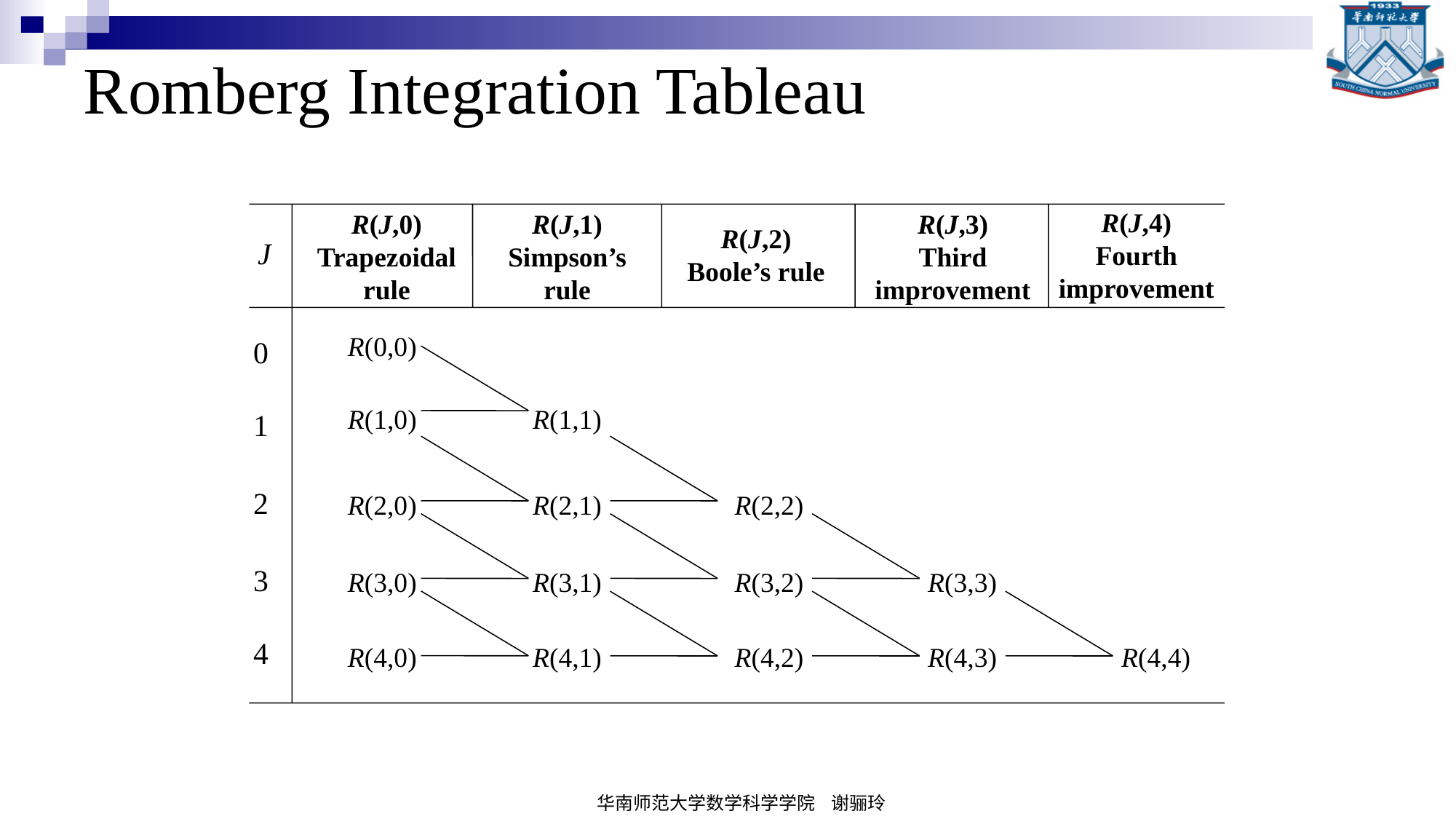

# Romberg Integration Tableau

J

0
1
2
3
4

R(J,4)
Fourth improvement
R(J,0)
Trapezoidal rule
R(J,1)
Simpson’s rule
R(J,3)
Third improvement
R(J,2)
Boole’s rule
R(0,0)

R(1,0)
R(1,1)

R(2,0)
R(2,1)
R(2,2)

R(3,0)
R(3,1)
R(3,2)
R(3,3)

R(4,0)
R(4,1)
R(4,2)
R(4,3)
R(4,4)
华南师范大学数学科学学院    谢骊玲